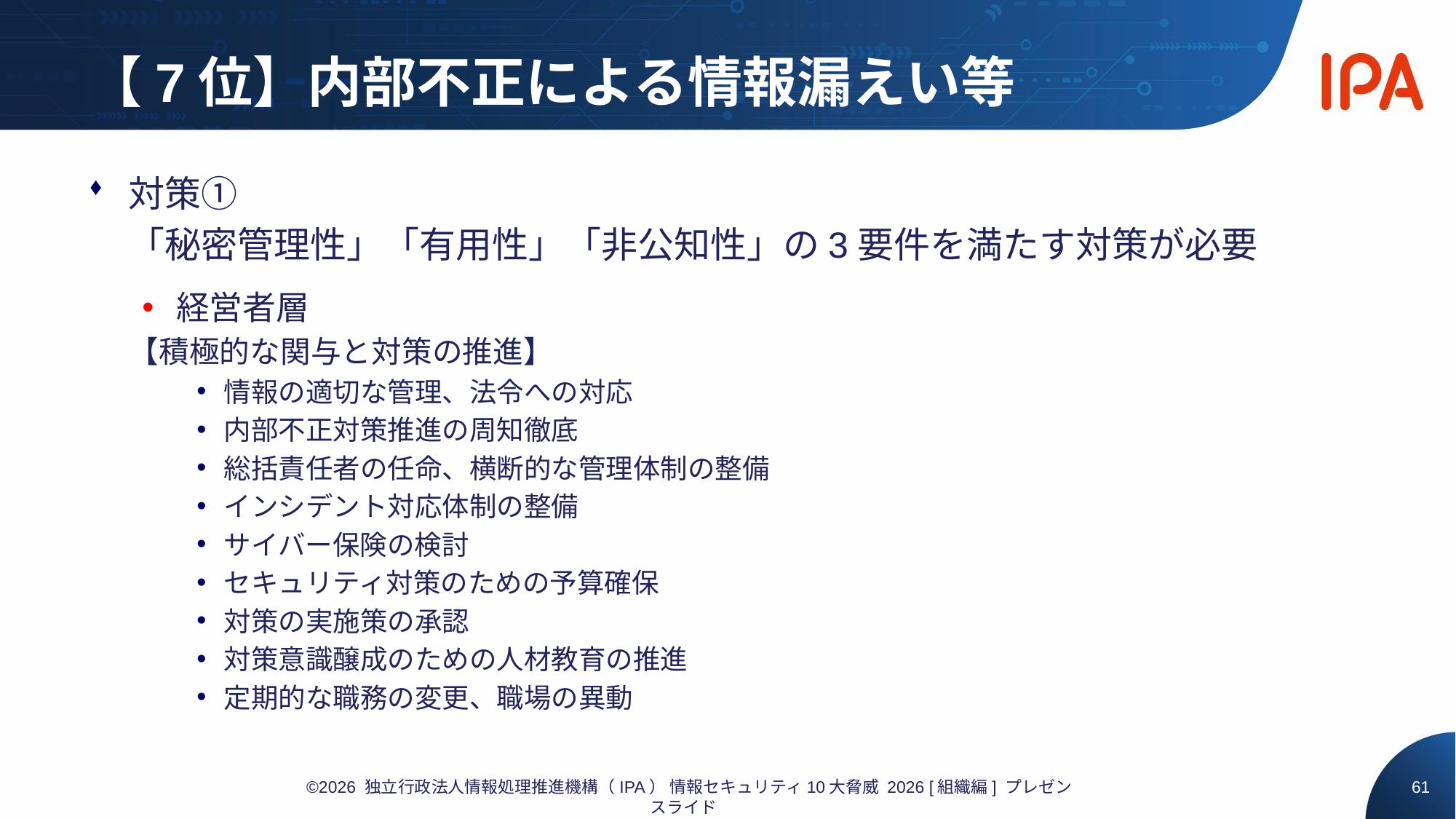

# 【7位】内部不正による情報漏えい等
対策①
「秘密管理性」「有用性」「非公知性」の3要件を満たす対策が必要

経営者層
【積極的な関与と対策の推進】
情報の適切な管理、法令への対応
内部不正対策推進の周知徹底
総括責任者の任命、横断的な管理体制の整備
インシデント対応体制の整備
サイバー保険の検討
セキュリティ対策のための予算確保
対策の実施策の承認
対策意識醸成のための人材教育の推進
定期的な職務の変更、職場の異動

61
©2026 独立行政法人情報処理推進機構（IPA） 情報セキュリティ10大脅威 2026 [組織編] プレゼンスライド